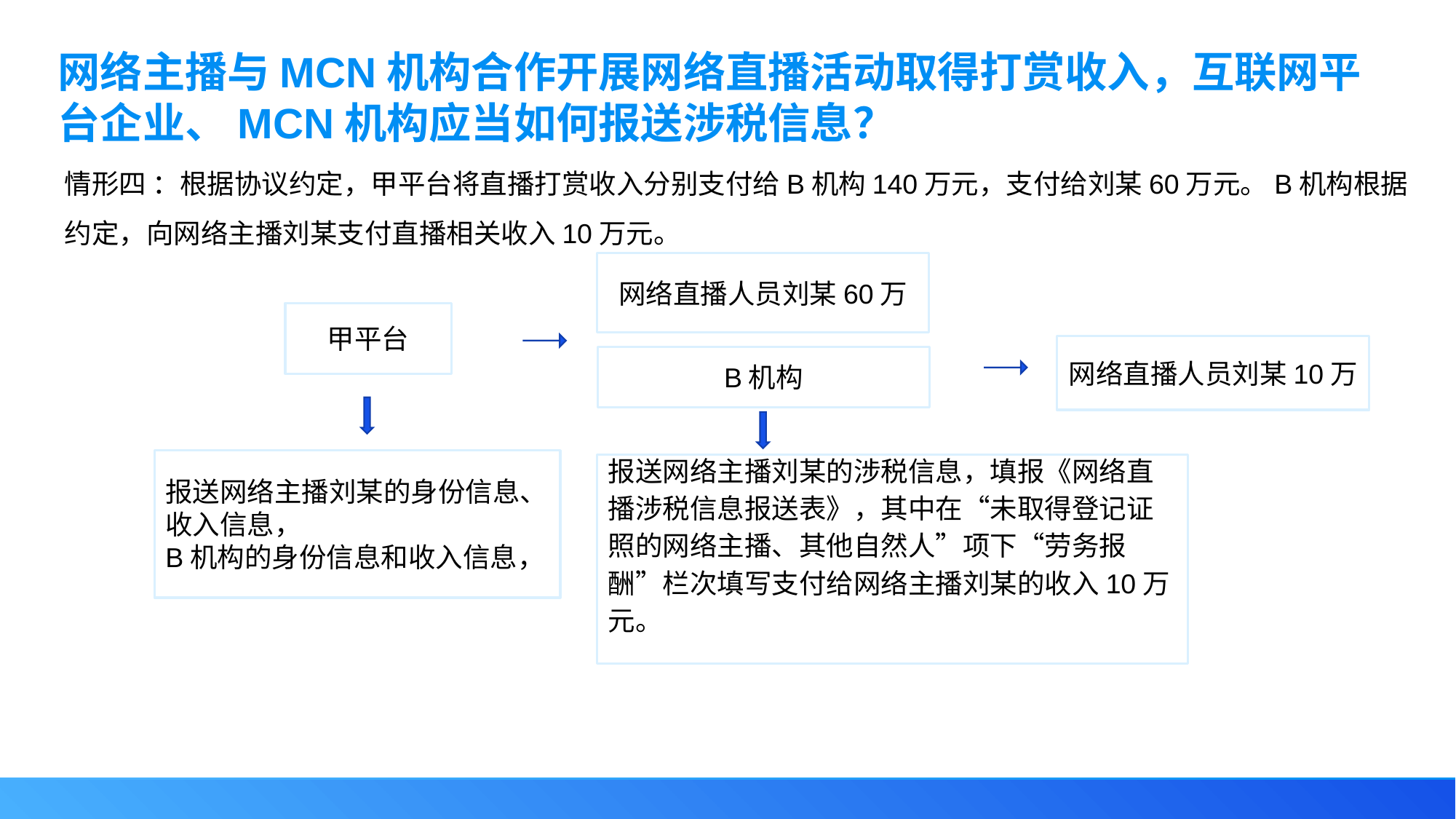

网络主播与MCN机构合作开展网络直播活动取得打赏收入，互联网平台企业、MCN机构应当如何报送涉税信息？
情形四 ：根据协议约定，甲平台将直播打赏收入分别支付给B机构140万元，支付给刘某60万元。B机构根据约定，向网络主播刘某支付直播相关收入10万元。
网络直播人员刘某60万
甲平台

网络直播人员刘某10万
B机构

报送网络主播刘某的身份信息、收入信息，
B机构的身份信息和收入信息，
报送网络主播刘某的涉税信息，填报《网络直播涉税信息报送表》，其中在“未取得登记证照的网络主播、其他自然人”项下“劳务报酬”栏次填写支付给网络主播刘某的收入10万元。